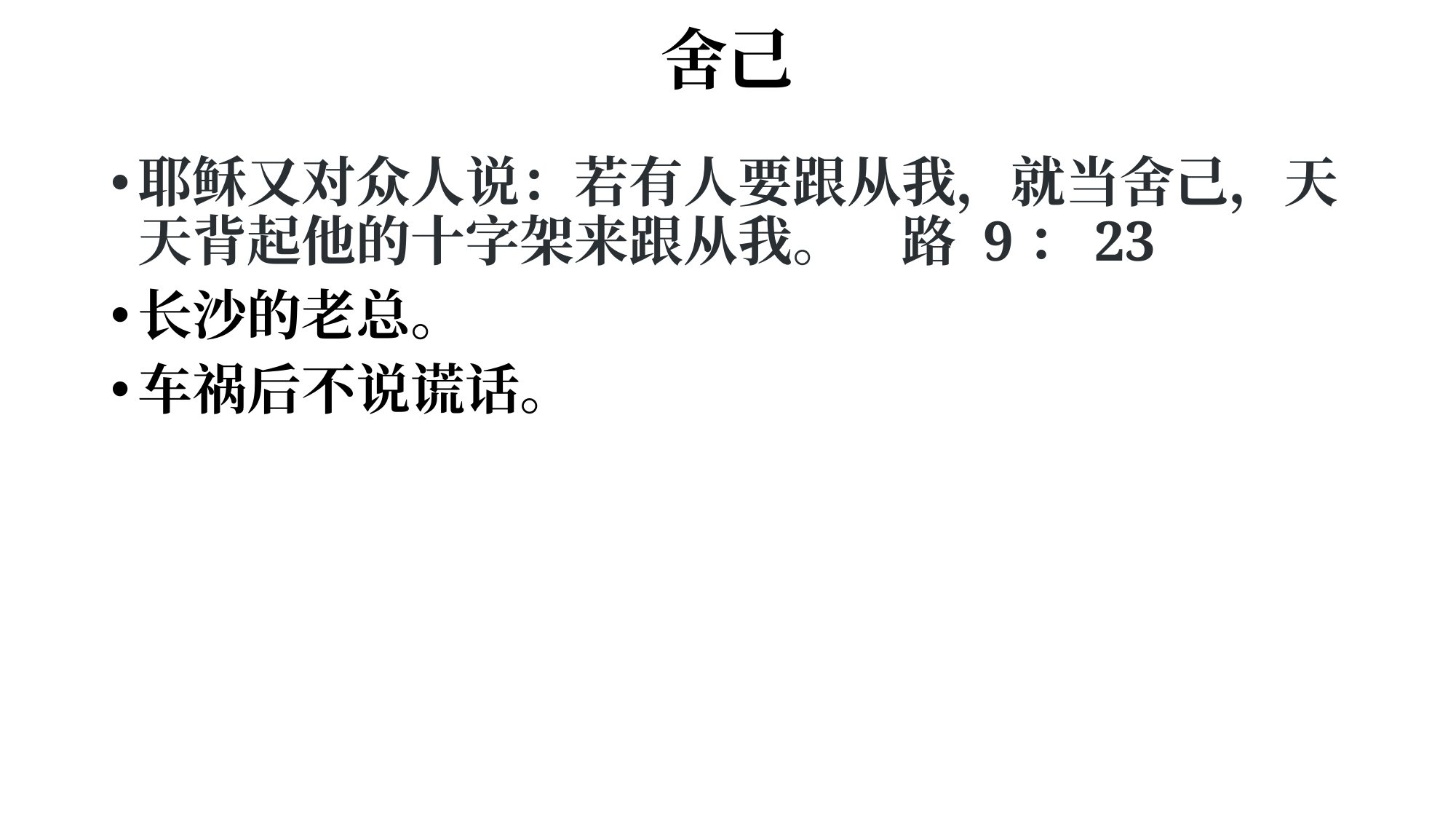

# 舍己
耶稣又对众人说：若有人要跟从我，就当舍己，天天背起他的十字架来跟从我。 	路 9：23
长沙的老总。
车祸后不说谎话。